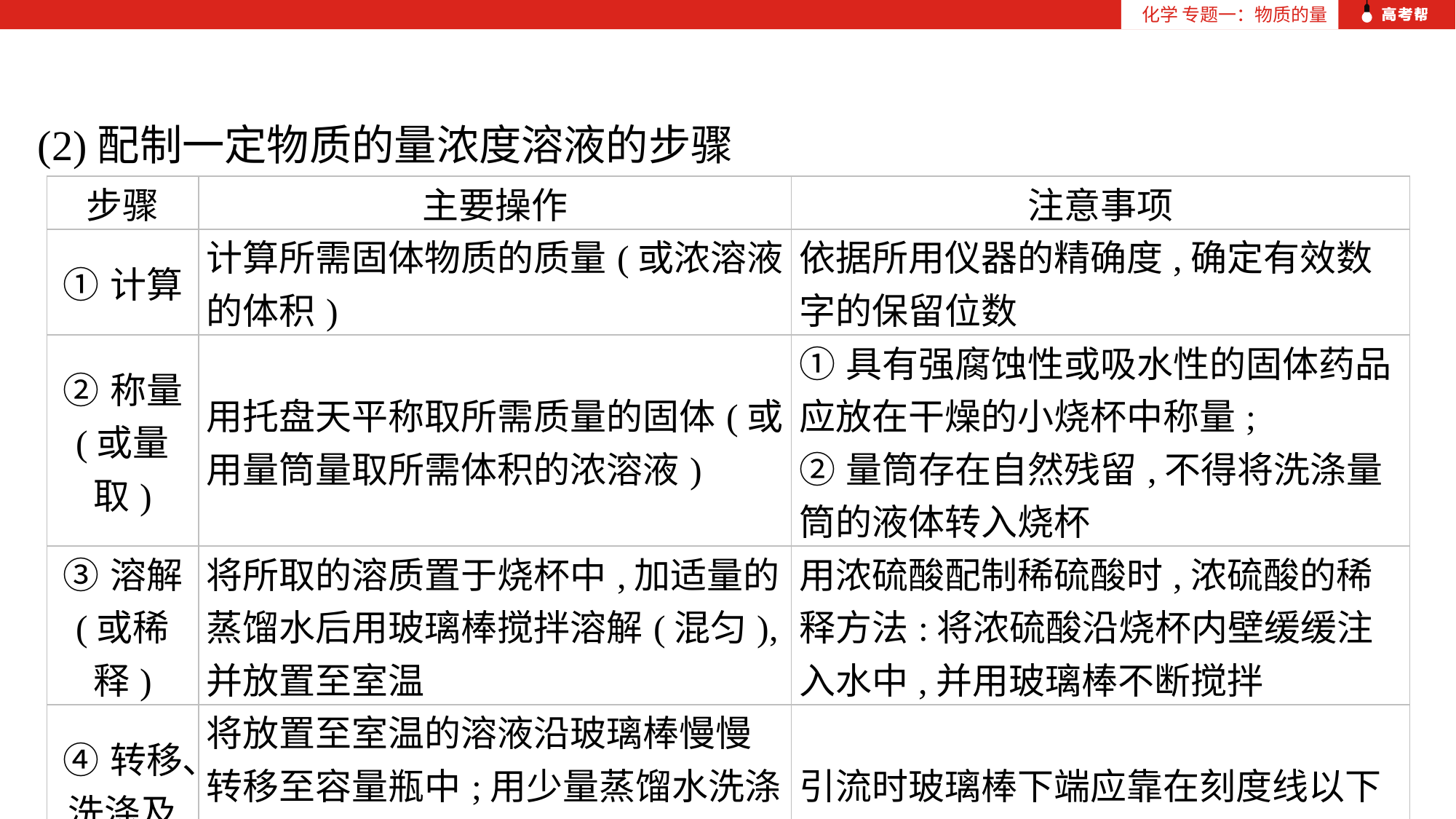

化学 专题一：物质的量
(2)配制一定物质的量浓度溶液的步骤
| 步骤 | 主要操作 | 注意事项 |
| --- | --- | --- |
| ①计算 | 计算所需固体物质的质量(或浓溶液的体积) | 依据所用仪器的精确度,确定有效数字的保留位数 |
| ②称量 (或量取) | 用托盘天平称取所需质量的固体(或用量筒量取所需体积的浓溶液) | ①具有强腐蚀性或吸水性的固体药品应放在干燥的小烧杯中称量; ②量筒存在自然残留,不得将洗涤量筒的液体转入烧杯 |
| ③溶解 (或稀释) | 将所取的溶质置于烧杯中,加适量的蒸馏水后用玻璃棒搅拌溶解(混匀),并放置至室温 | 用浓硫酸配制稀硫酸时,浓硫酸的稀释方法:将浓硫酸沿烧杯内壁缓缓注入水中,并用玻璃棒不断搅拌 |
| ④转移、 洗涤及 摇匀 | 将放置至室温的溶液沿玻璃棒慢慢转移至容量瓶中;用少量蒸馏水洗涤烧杯及玻璃棒2~3次,洗涤液也转入容量瓶中;摇匀容量瓶内的液体 | 引流时玻璃棒下端应靠在刻度线以下的瓶颈壁上(中端不能靠到容量瓶口) |